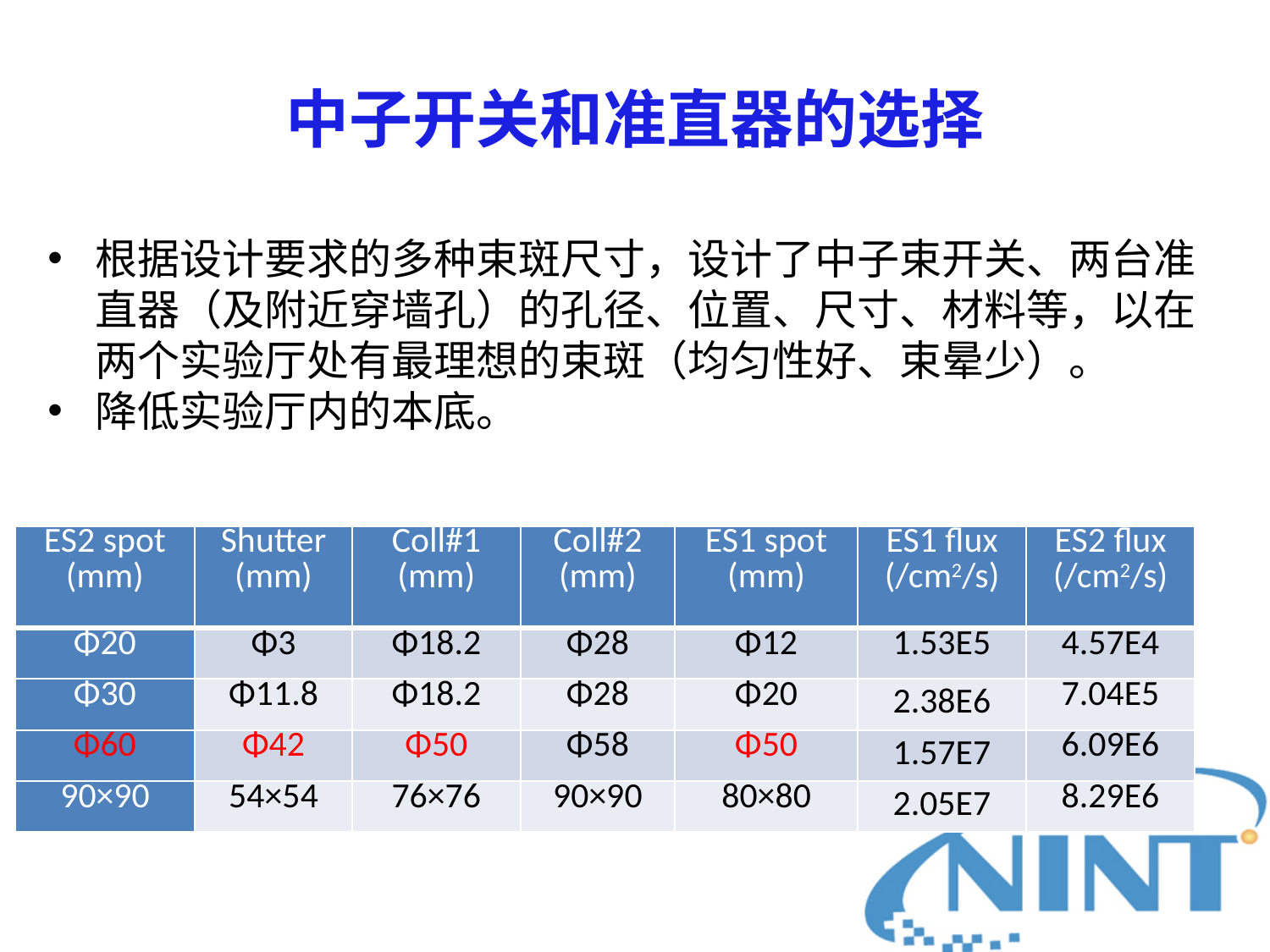

# 中子开关和准直器的选择
根据设计要求的多种束斑尺寸，设计了中子束开关、两台准直器（及附近穿墙孔）的孔径、位置、尺寸、材料等，以在两个实验厅处有最理想的束斑（均匀性好、束晕少）。
降低实验厅内的本底。
| ES2 spot (mm) | Shutter (mm) | Coll#1 (mm) | Coll#2 (mm) | ES1 spot (mm) | ES1 flux (/cm2/s) | ES2 flux (/cm2/s) |
| --- | --- | --- | --- | --- | --- | --- |
| Φ20 | Φ3 | Φ18.2 | Φ28 | Φ12 | 1.53E5 | 4.57E4 |
| Φ30 | Φ11.8 | Φ18.2 | Φ28 | Φ20 | 2.38E6 | 7.04E5 |
| Φ60 | Φ42 | Φ50 | Φ58 | Φ50 | 1.57E7 | 6.09E6 |
| 90×90 | 54×54 | 76×76 | 90×90 | 80×80 | 2.05E7 | 8.29E6 |